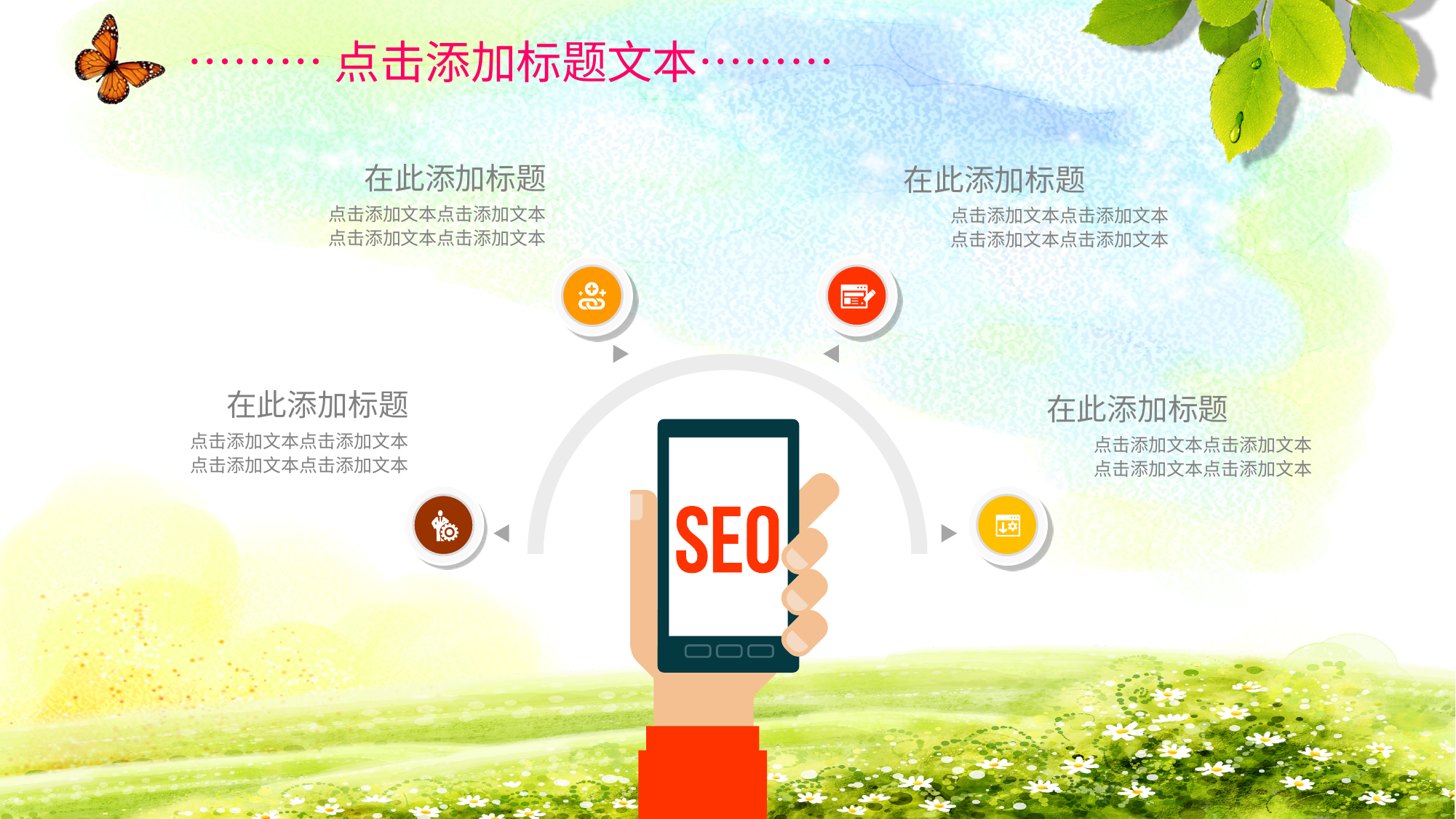

………点击添加标题文本………
在此添加标题
点击添加文本点击添加文本
点击添加文本点击添加文本
在此添加标题
点击添加文本点击添加文本
点击添加文本点击添加文本

在此添加标题
点击添加文本点击添加文本
点击添加文本点击添加文本
在此添加标题
点击添加文本点击添加文本
点击添加文本点击添加文本